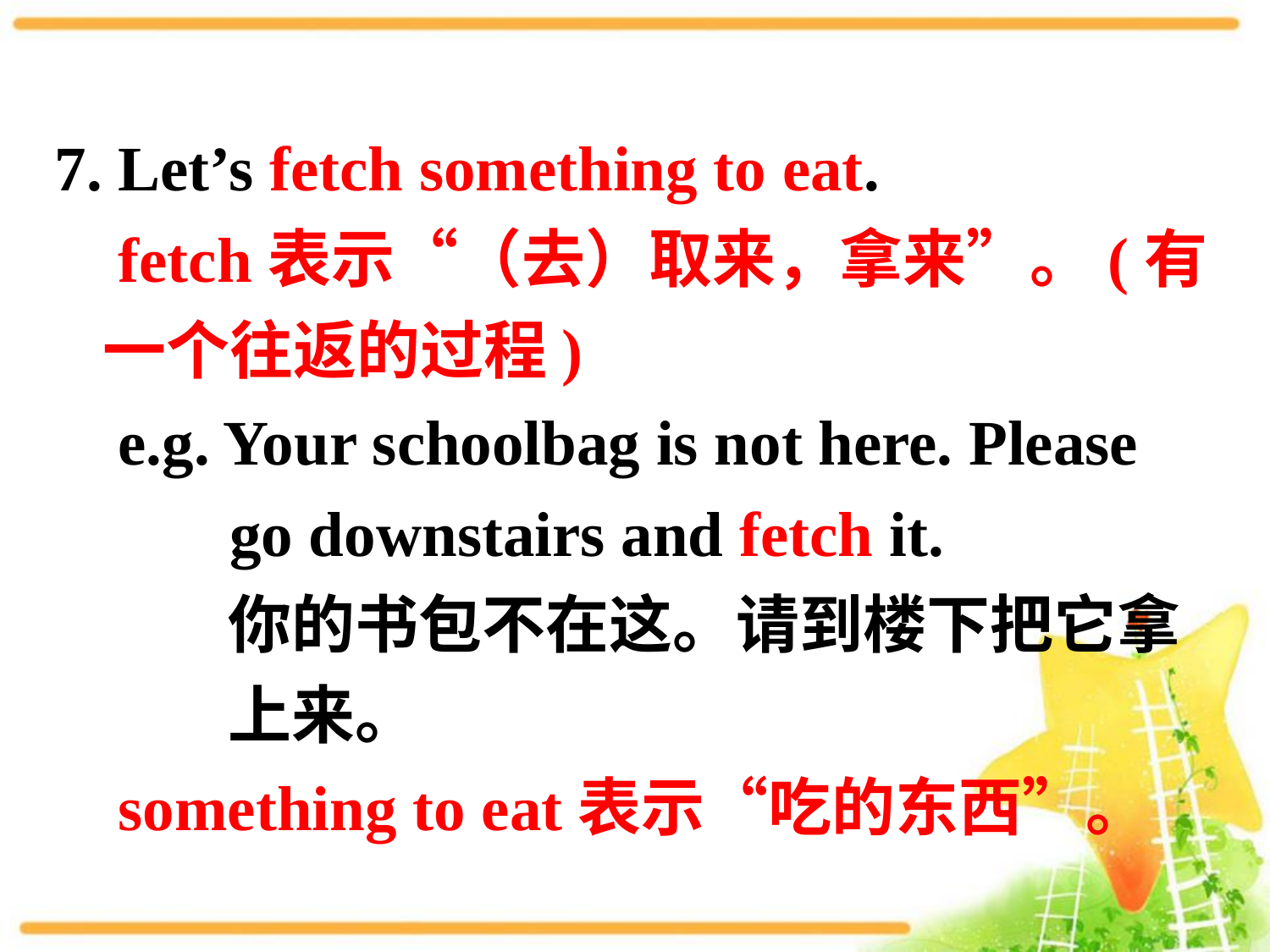

7. Let’s fetch something to eat.
    fetch表示“（去）取来，拿来”。(有一个往返的过程)
    e.g. Your schoolbag is not here. Please
           go downstairs and fetch it.
           你的书包不在这。请到楼下把它拿
           上来。
    something to eat表示“吃的东西”。